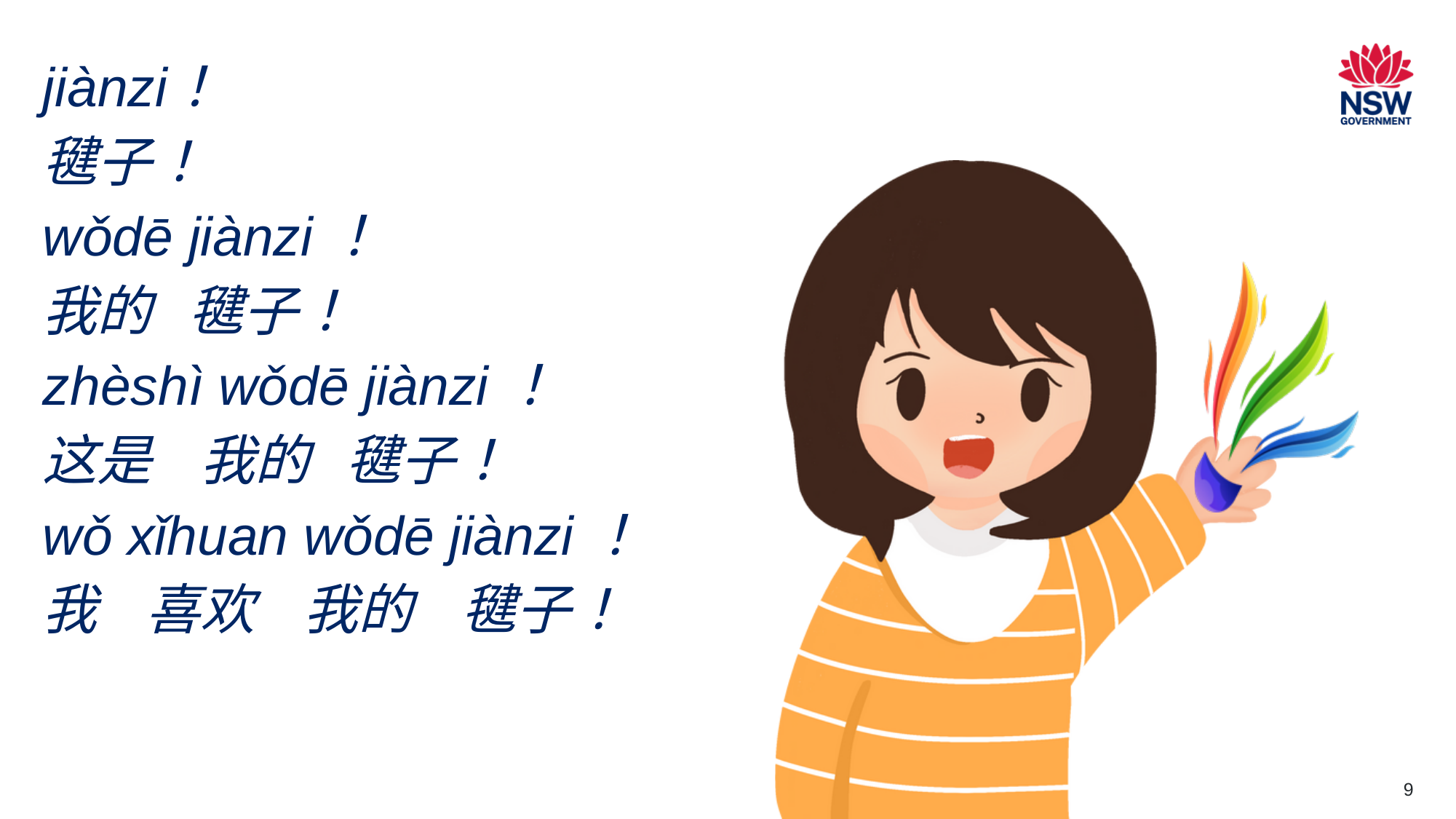

# jiànzi！ 毽子！ wǒdē jiànzi！ 我的   毽子！ zhèshì wǒdē jiànzi！ 这是    我的   毽子！ wǒ xǐhuan wǒdē jiànzi！ 我    喜欢    我的    毽子！

9